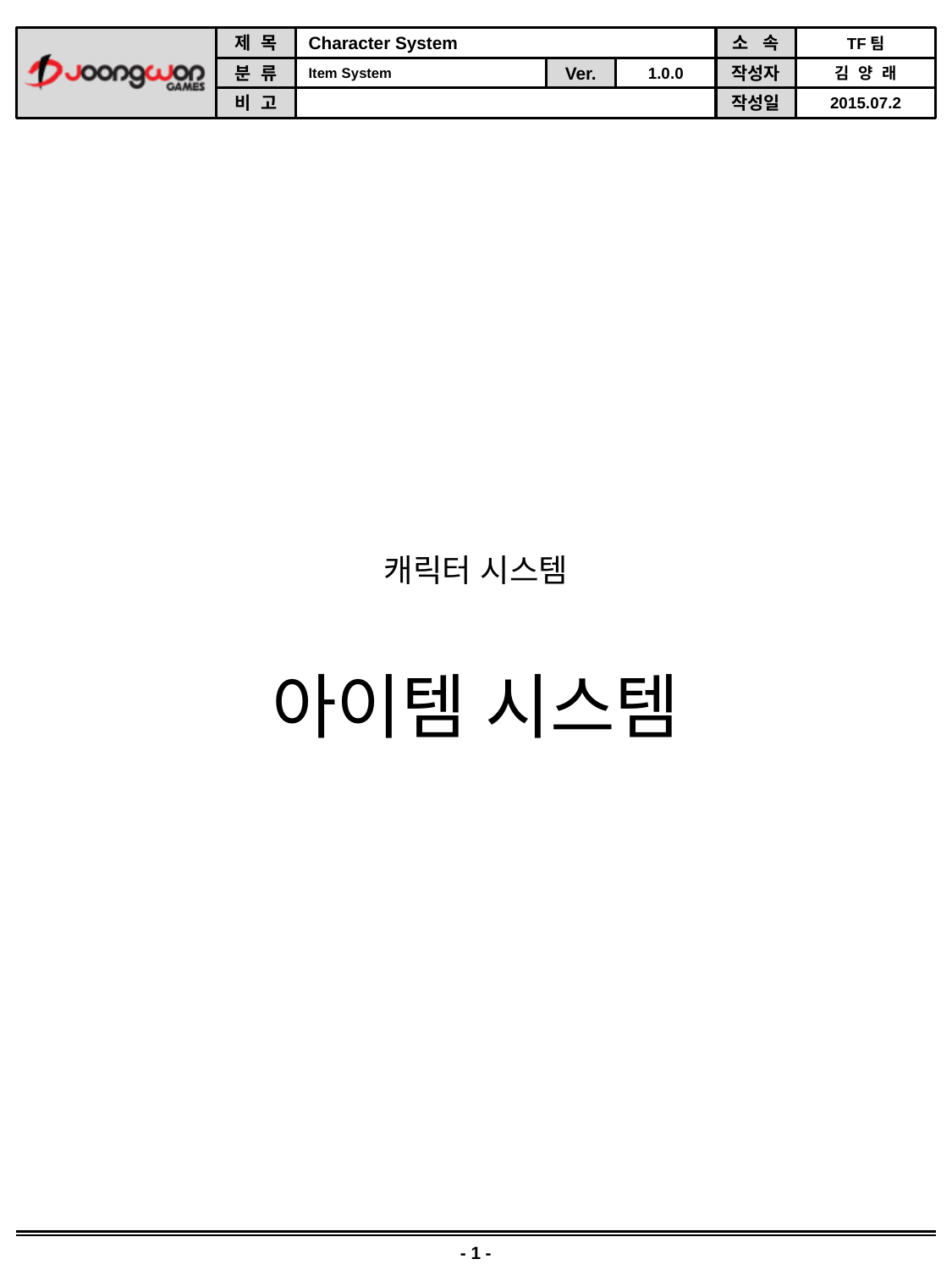

캐릭터 시스템

아이템 시스템
- 1 -